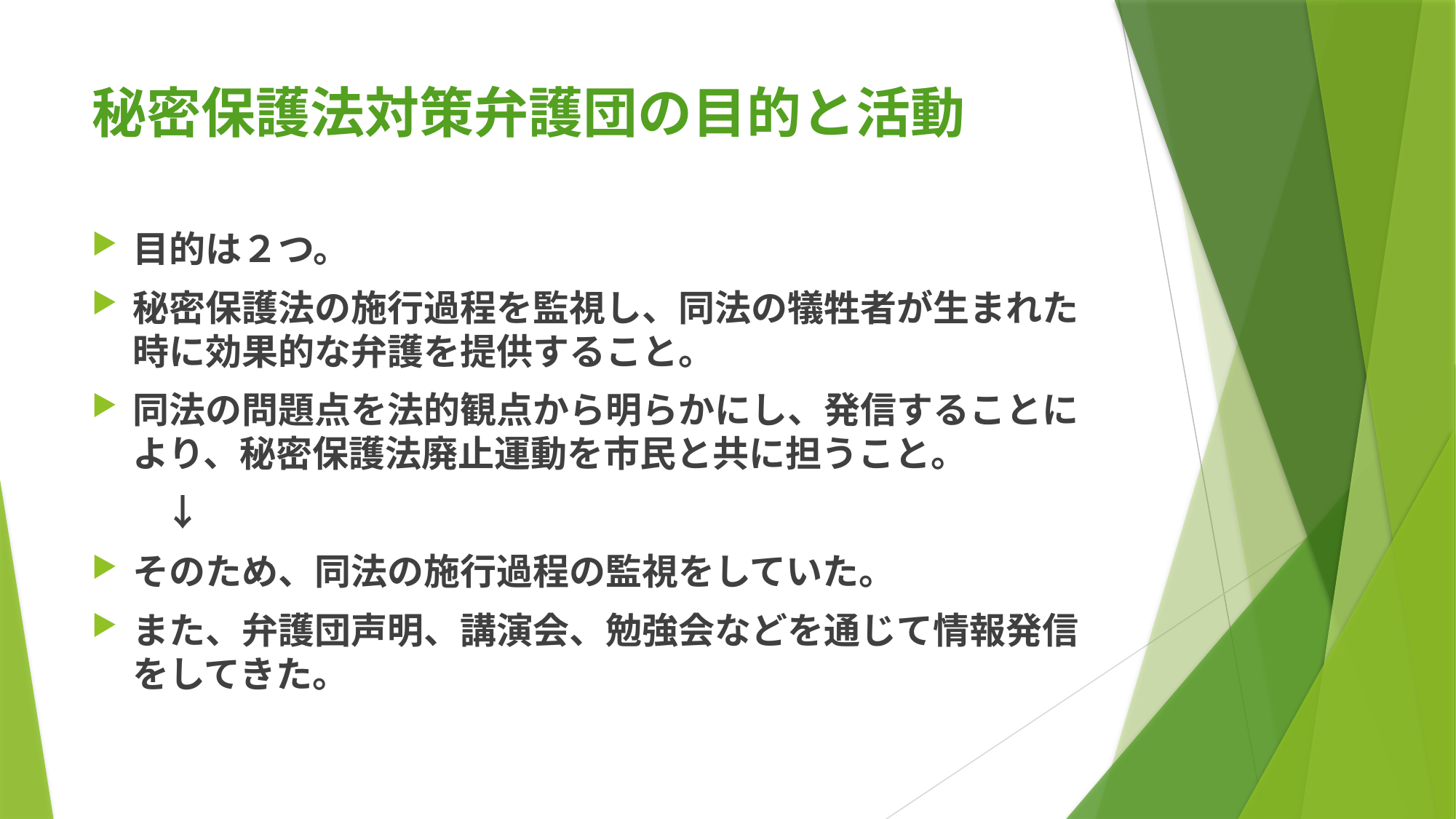

# 秘密保護法対策弁護団の目的と活動
目的は２つ。
秘密保護法の施行過程を監視し、同法の犠牲者が生まれた時に効果的な弁護を提供すること。
同法の問題点を法的観点から明らかにし、発信することにより、秘密保護法廃止運動を市民と共に担うこと。
　　↓
そのため、同法の施行過程の監視をしていた。
また、弁護団声明、講演会、勉強会などを通じて情報発信をしてきた。
3